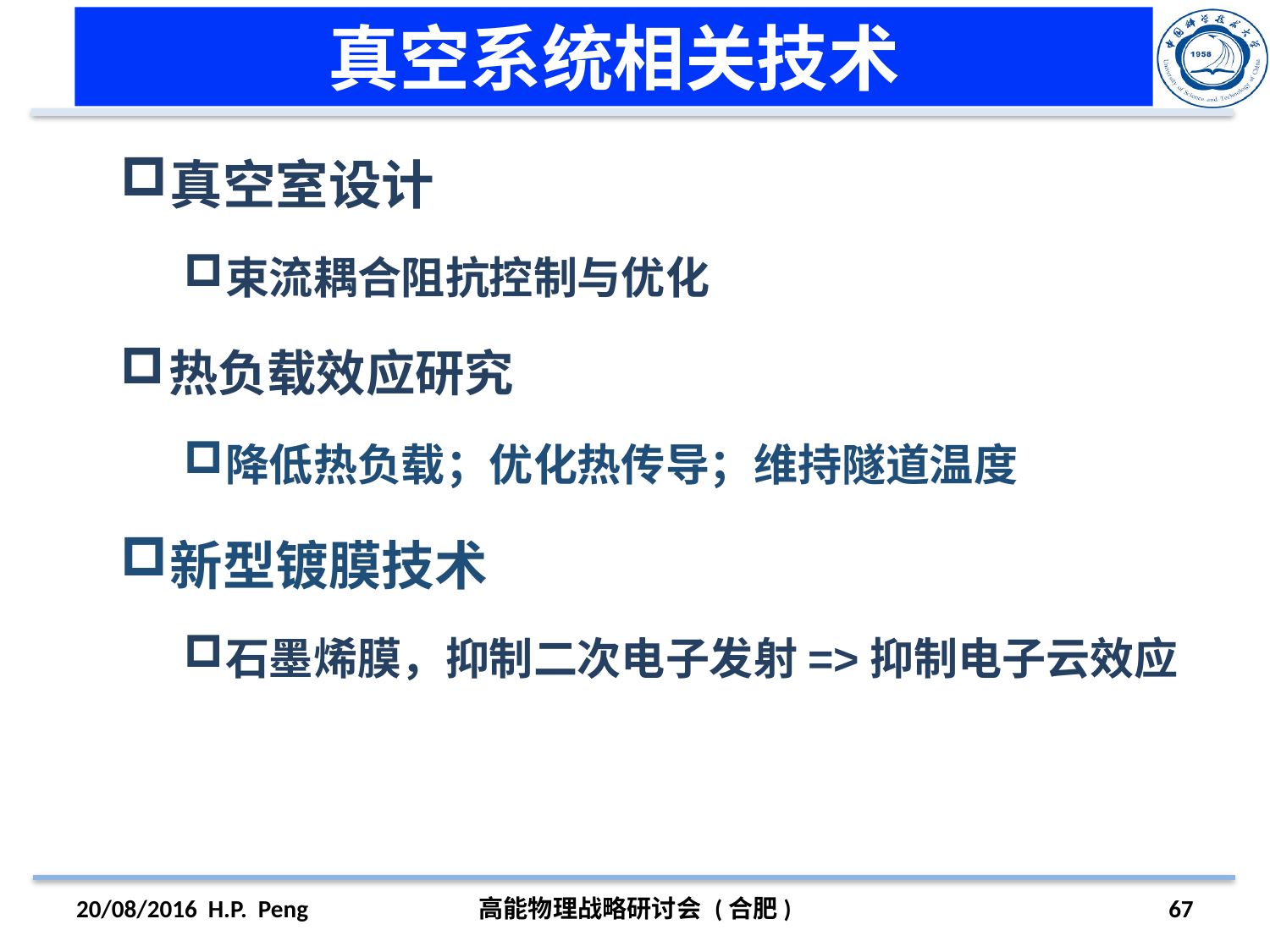

# 真空系统相关技术
真空室设计
束流耦合阻抗控制与优化
热负载效应研究
降低热负载；优化热传导；维持隧道温度
新型镀膜技术
石墨烯膜，抑制二次电子发射=>抑制电子云效应
20/08/2016  H.P.  Peng
高能物理战略研讨会 (合肥)
67